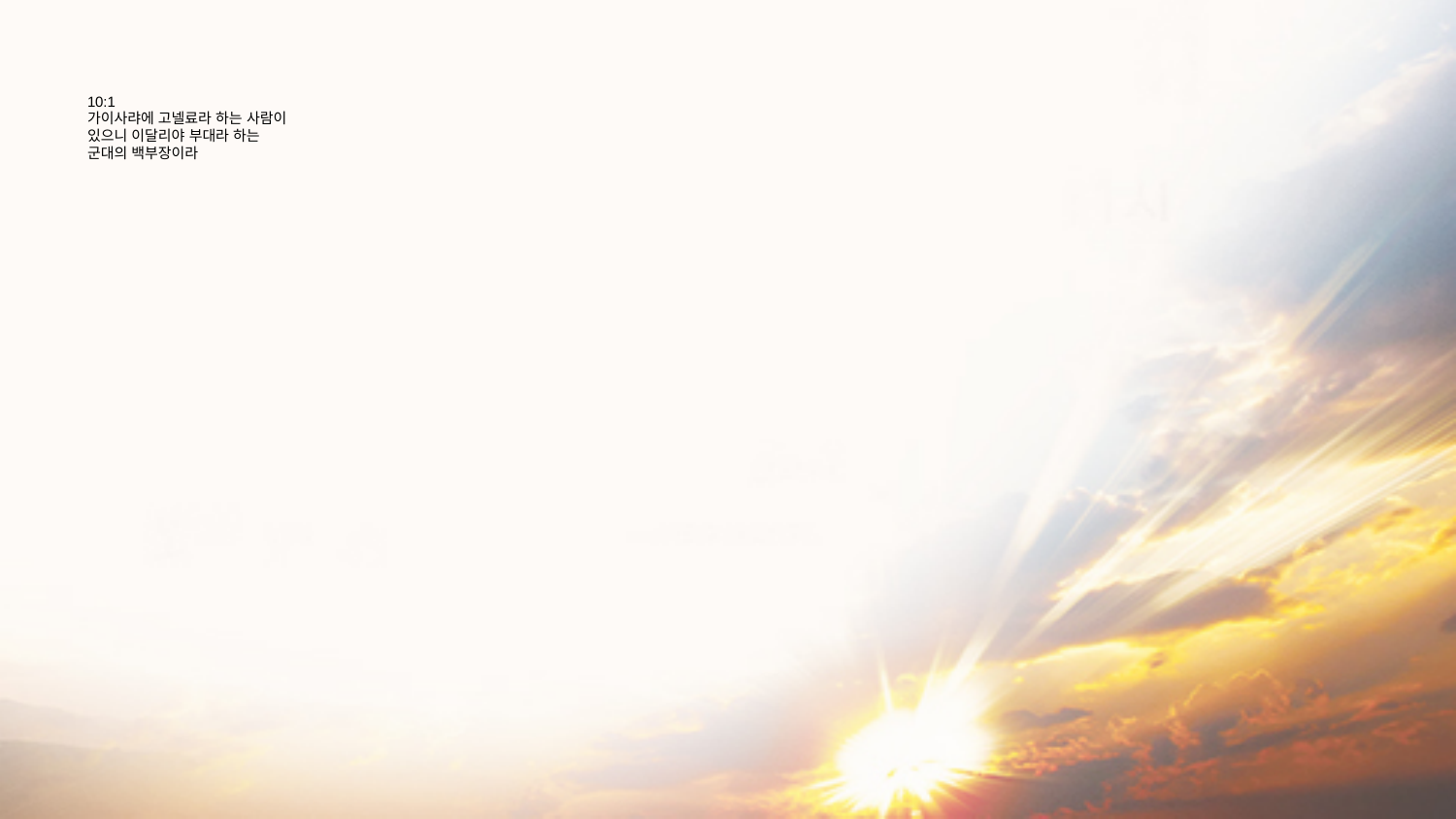

# 10:1 가이사랴에 고넬료라 하는 사람이 있으니 이달리야 부대라 하는 군대의 백부장이라